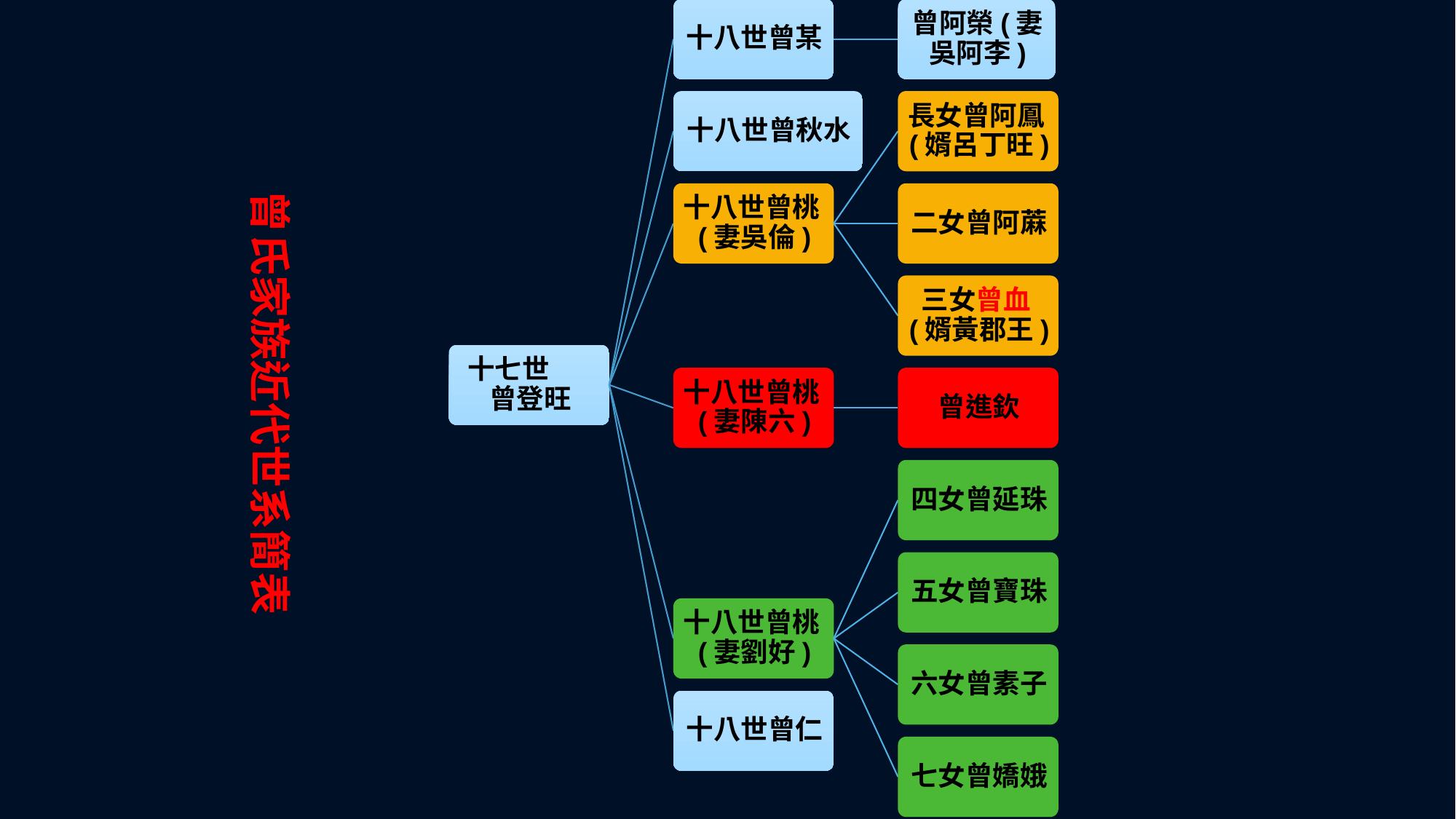

十七世        曾登旺

十八世曾某

曾阿榮(妻 吳阿李)

十八世曾秋水

十八世曾桃(妻吳倫)

長女曾阿鳳(婿呂丁旺)

二女曾阿蔴

三女曾血(婿黃郡王)

十八世曾桃(妻陳六)

曾進欽

十八世曾桃(妻劉好)

四女曾延珠

五女曾寶珠

六女曾素子

七女曾嬌娥

十八世曾仁
曾氏家族近代世系簡表